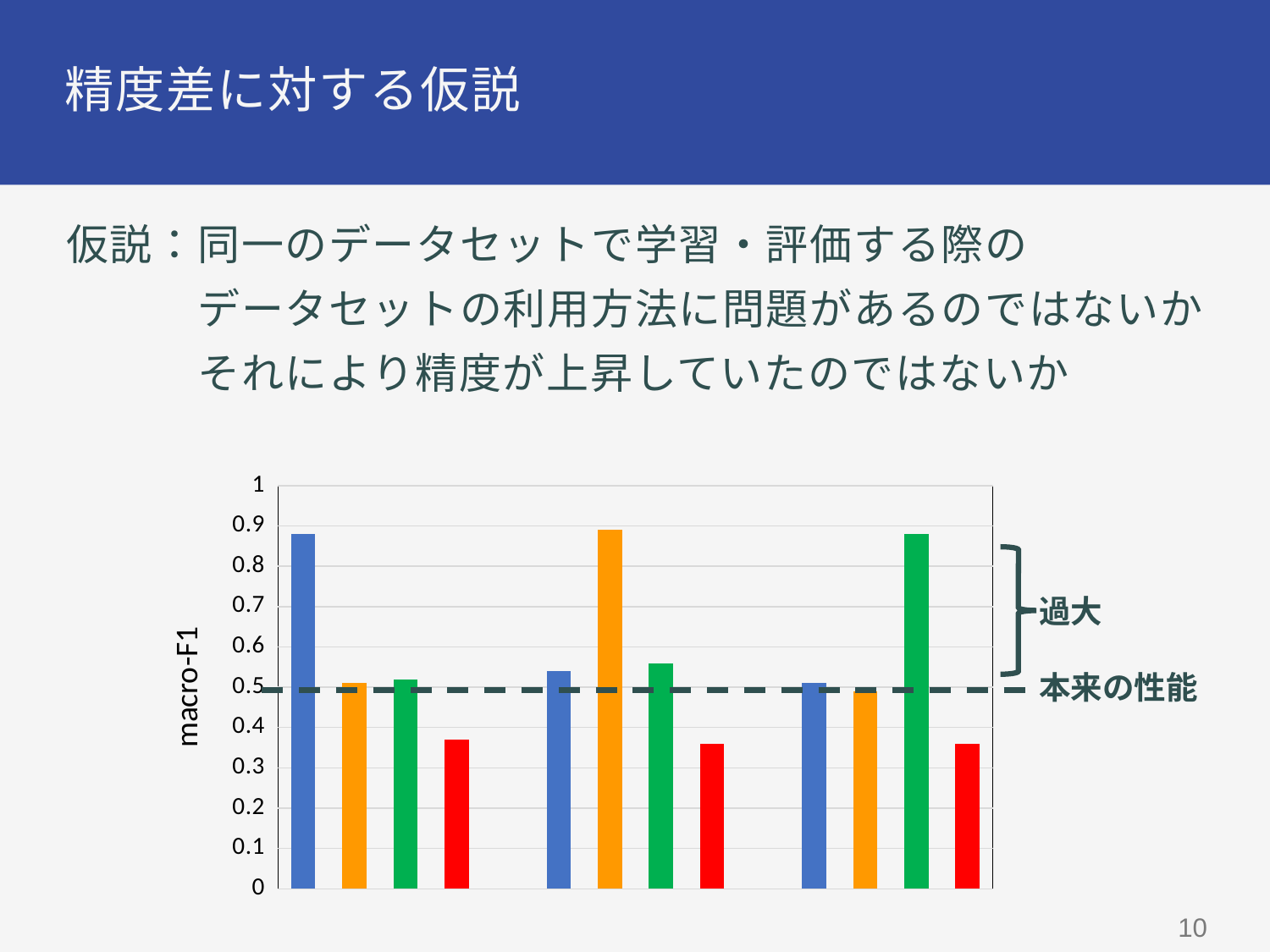

# 精度差に対する仮説
仮説：同一のデータセットで学習・評価する際の
　　　データセットの利用方法に問題があるのではないか
　　　それにより精度が上昇していたのではないか

### Chart

| Category |  |
|---|---|
| A | 0.88 |
| B | 0.51 |
| C | 0.52 |
| D | 0.37 |
|  | None |
| A | 0.54 |
| B | 0.89 |
| C | 0.56 |
| D | 0.36 |
|  | None |
| A | 0.51 |
| B | 0.49 |
| C | 0.88 |
| D | 0.36 |
過大
本来の性能
10